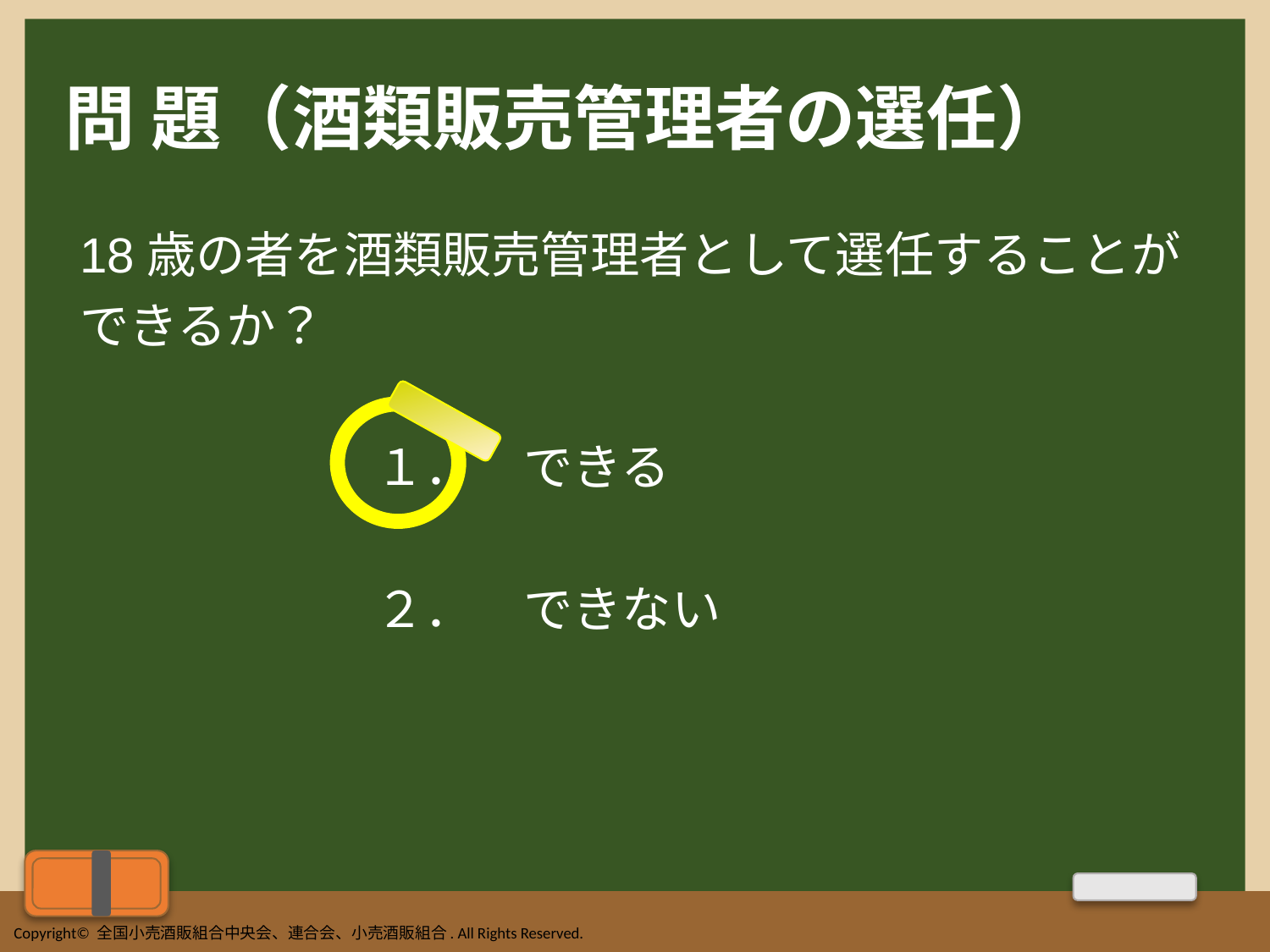

# 問 題（酒類販売管理者の選任）
18歳の者を酒類販売管理者として選任することが
できるか？

　　　　　　１．　できる

　　　　　　２．　できない

Copyright© 全国小売酒販組合中央会、連合会、小売酒販組合. All Rights Reserved.